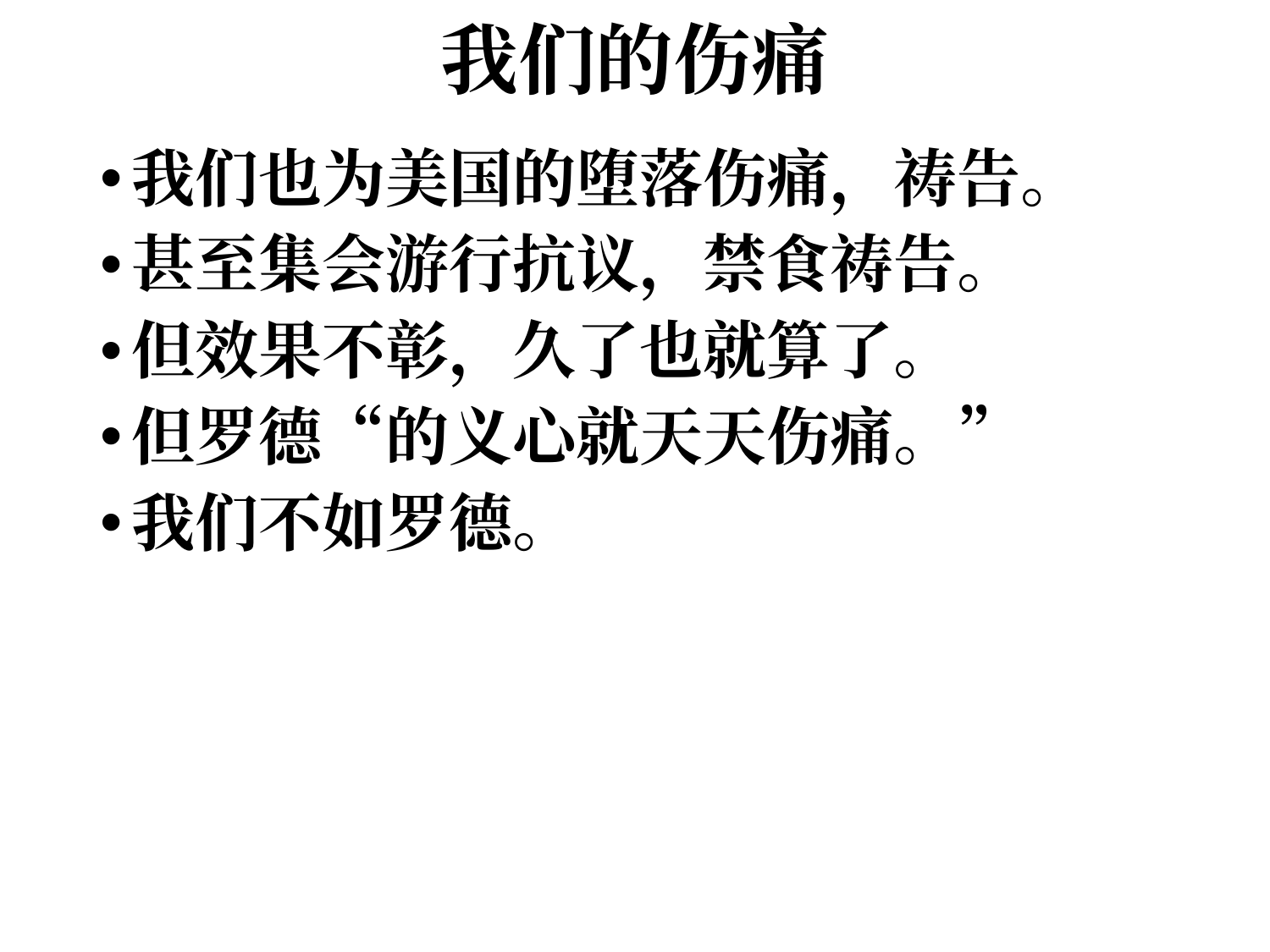

# 我们的伤痛
我们也为美国的堕落伤痛，祷告。
甚至集会游行抗议，禁食祷告。
但效果不彰，久了也就算了。
但罗德“的义心就天天伤痛。”
我们不如罗德。